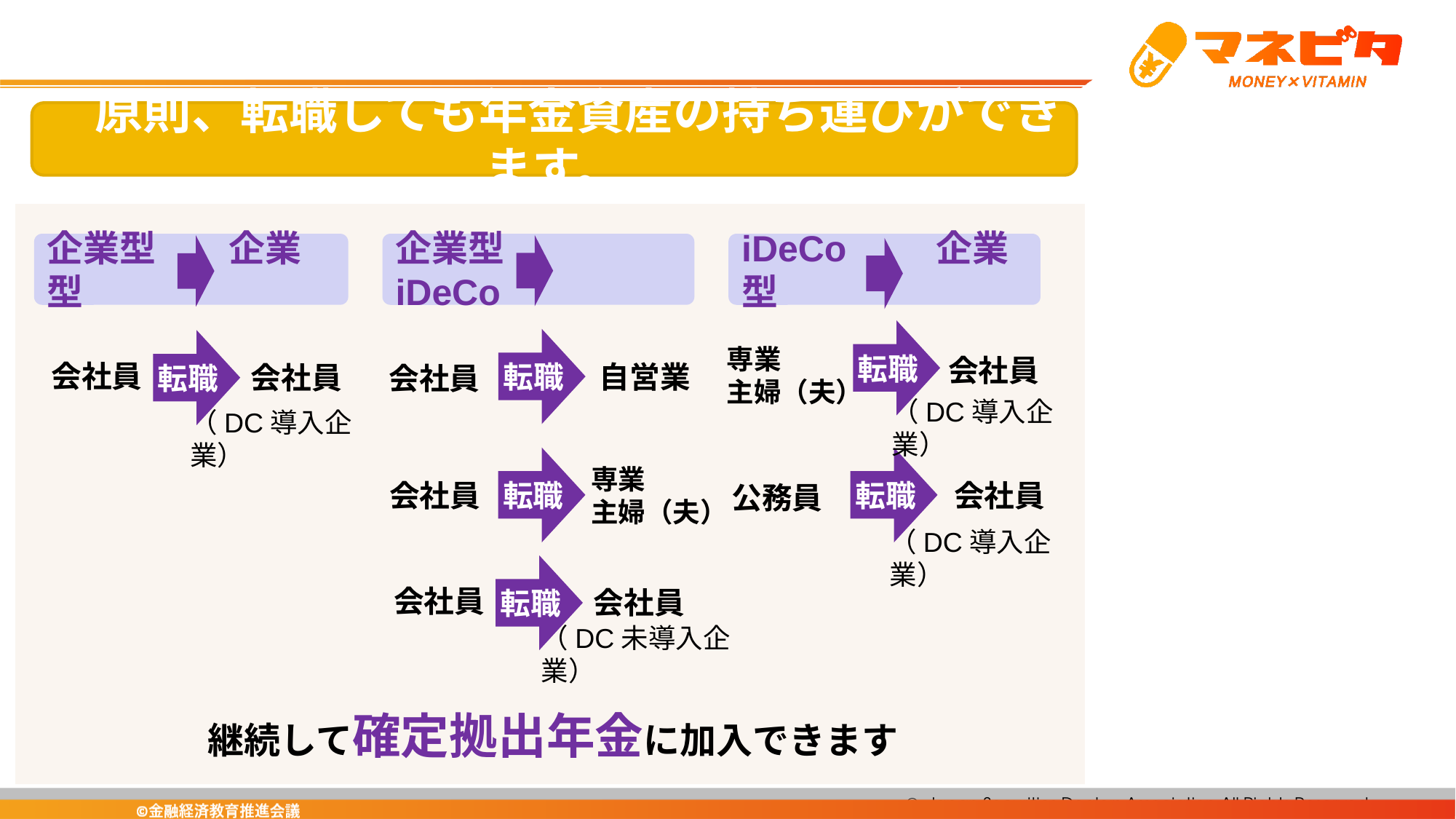

原則、転職しても年金資産の持ち運びができます。

企業型　　iDeCo
iDeCo　　 企業型
企業型　　企業型

転職

転職

転職
専業
主婦（夫）
会社員
会社員
自営業
会社員
会社員
（DC導入企業）
（DC導入企業）

転職

転職
専業
主婦（夫）
会社員
会社員
公務員
（DC導入企業）

転職
会社員
会社員
（DC未導入企業）
継続して確定拠出年金に加入できます